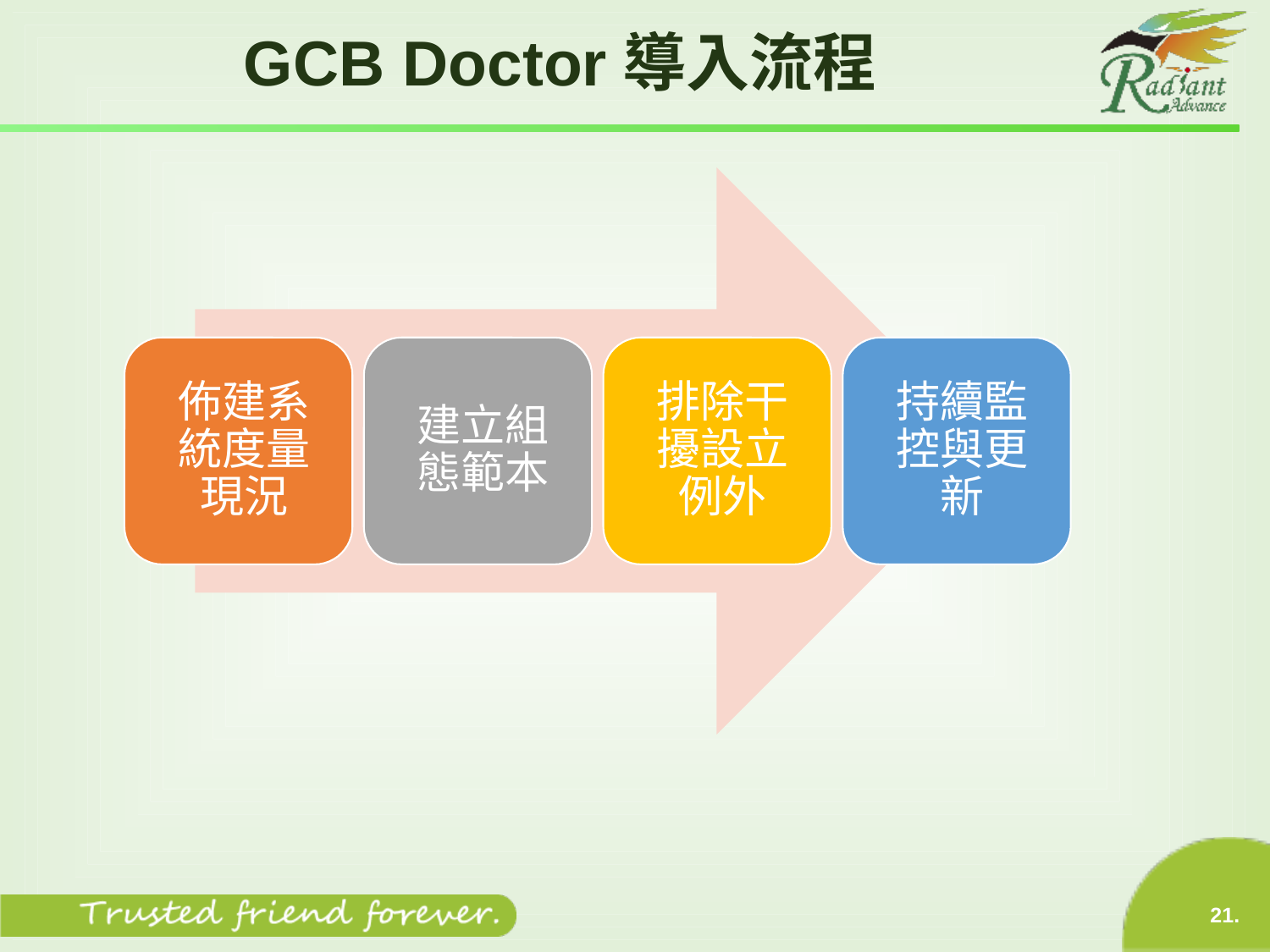

# GCB Doctor導入流程
佈建系統度量現況
建立組態範本
排除干擾設立例外
持續監控與更新
21.